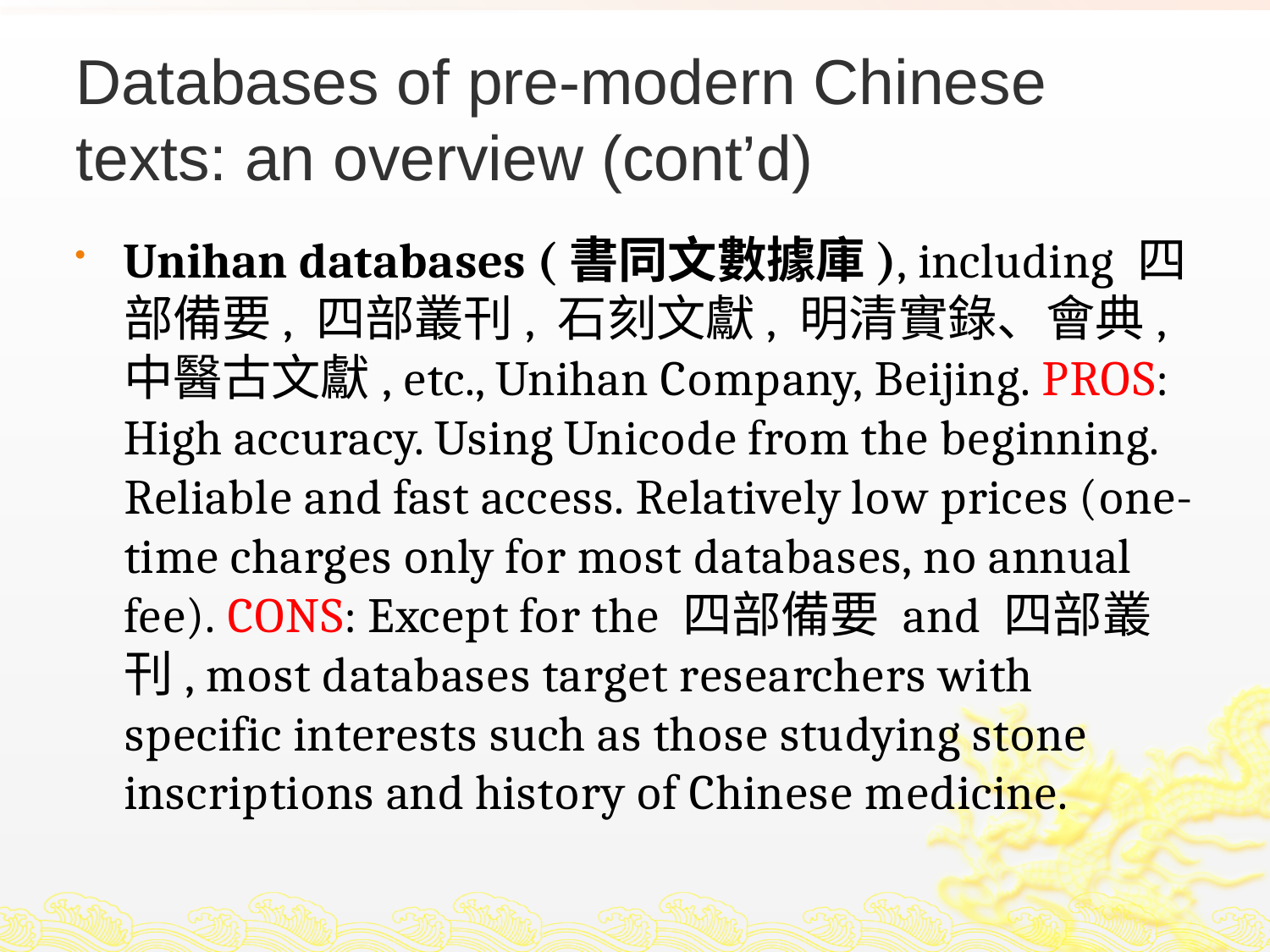

# Databases of pre-modern Chinese texts: an overview (cont’d)
Unihan databases (書同文數據庫), including 四部備要, 四部叢刊, 石刻文獻, 明清實錄、會典, 中醫古文獻, etc., Unihan Company, Beijing. PROS: High accuracy. Using Unicode from the beginning. Reliable and fast access. Relatively low prices (one-time charges only for most databases, no annual fee). CONS: Except for the 四部備要 and 四部叢刊, most databases target researchers with specific interests such as those studying stone inscriptions and history of Chinese medicine.